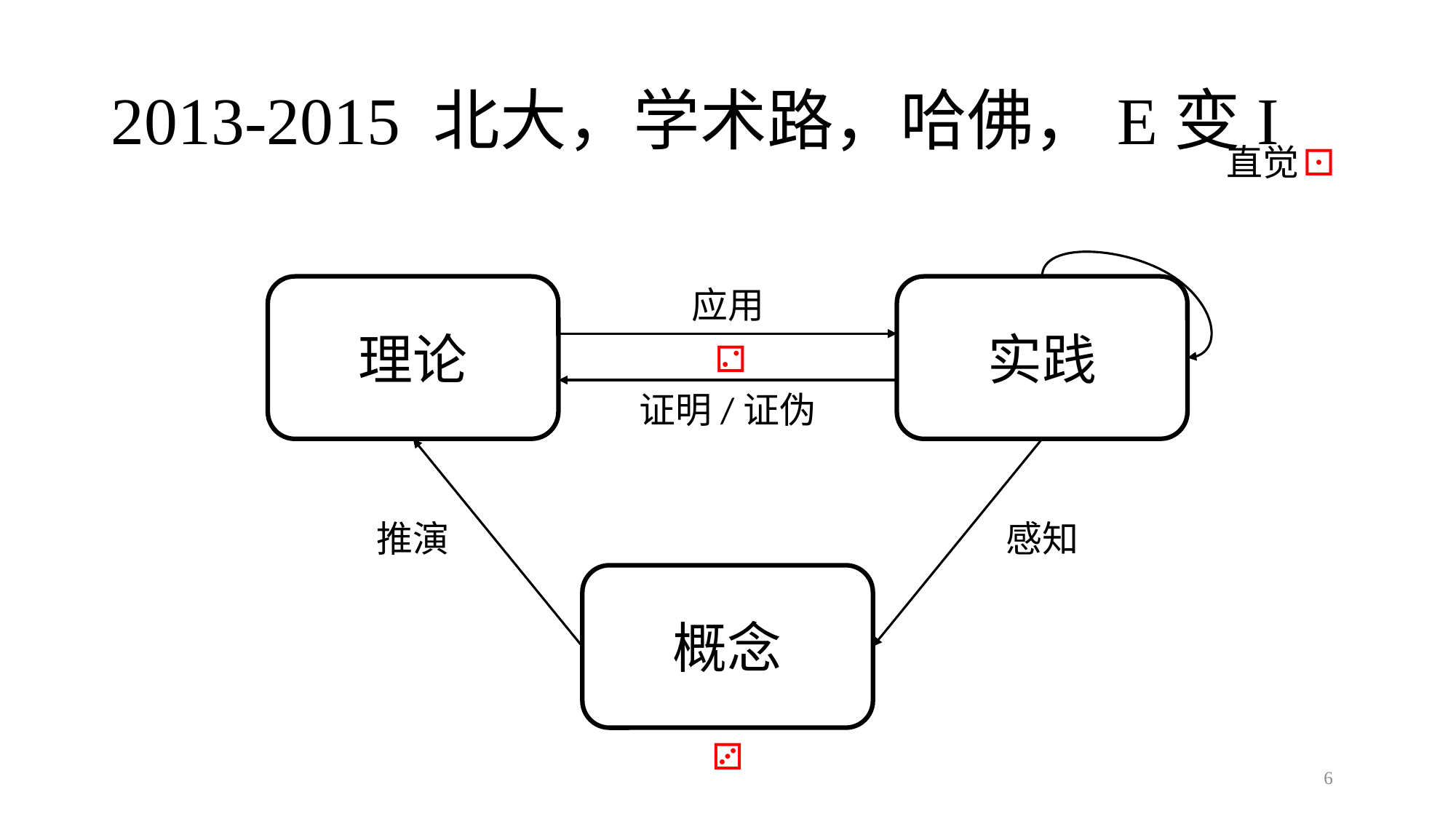

# 2013-2015 北大，学术路，哈佛，E变I
直觉
⚀
应用
实践
理论
⚁
证明/证伪
推演
感知
概念
⚂
6